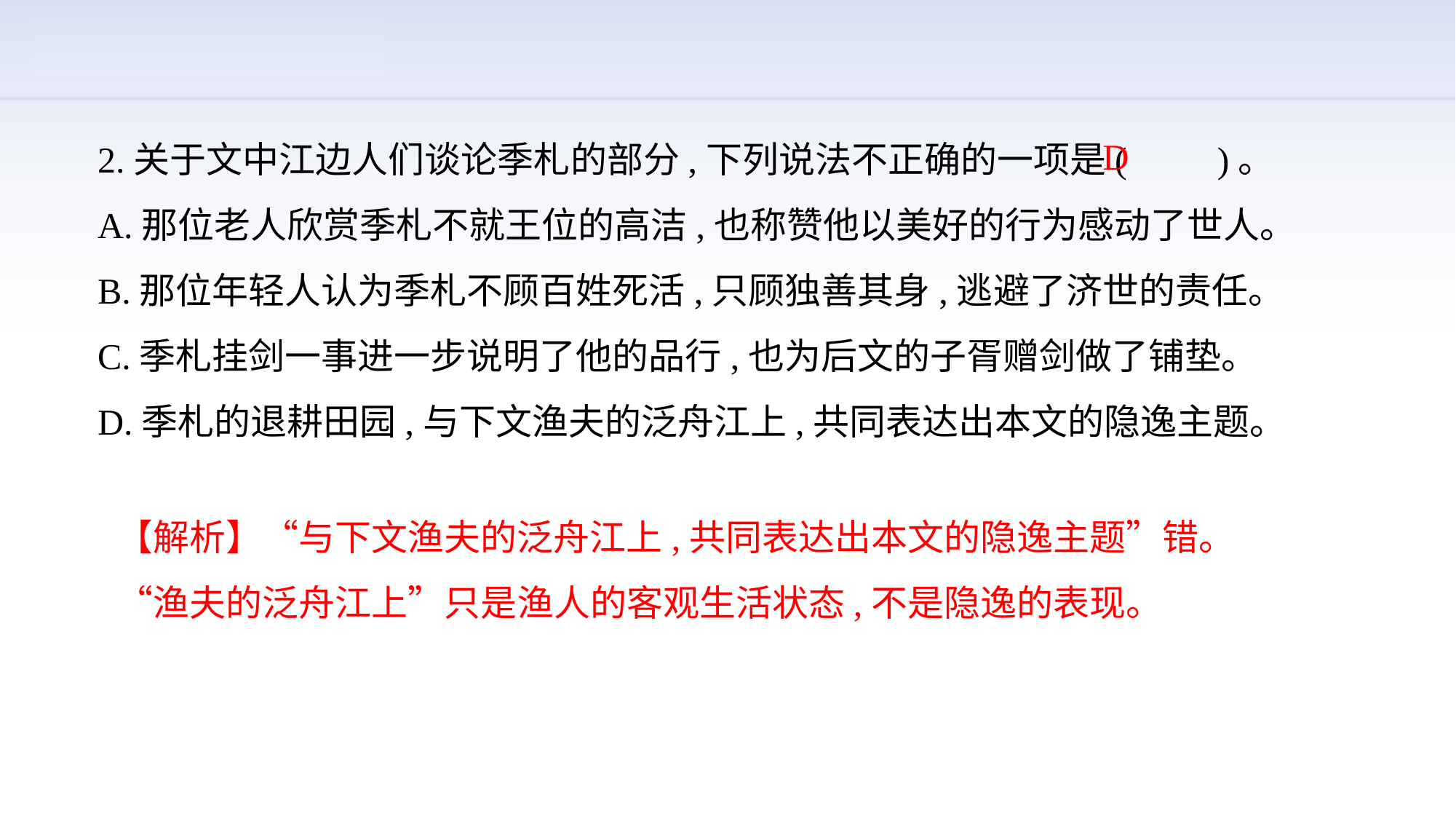

2.关于文中江边人们谈论季札的部分,下列说法不正确的一项是(　　)。
A.那位老人欣赏季札不就王位的高洁,也称赞他以美好的行为感动了世人。
B.那位年轻人认为季札不顾百姓死活,只顾独善其身,逃避了济世的责任。
C.季札挂剑一事进一步说明了他的品行,也为后文的子胥赠剑做了铺垫。
D.季札的退耕田园,与下文渔夫的泛舟江上,共同表达出本文的隐逸主题。
D
【解析】“与下文渔夫的泛舟江上,共同表达出本文的隐逸主题”错。“渔夫的泛舟江上”只是渔人的客观生活状态,不是隐逸的表现。